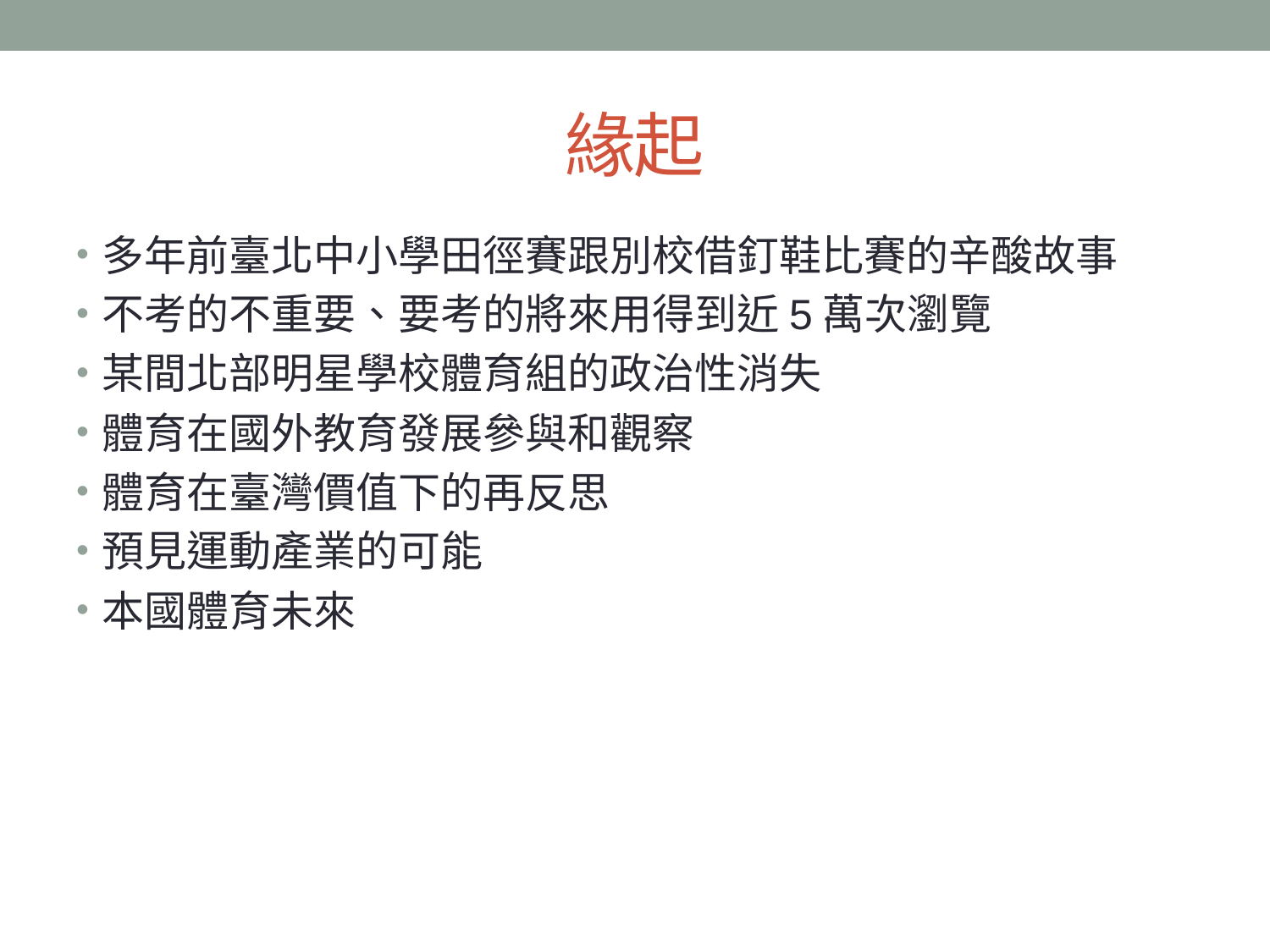

# 緣起
多年前臺北中小學田徑賽跟別校借釘鞋比賽的辛酸故事
不考的不重要、要考的將來用得到近5萬次瀏覽
某間北部明星學校體育組的政治性消失
體育在國外教育發展參與和觀察
體育在臺灣價值下的再反思
預見運動產業的可能
本國體育未來